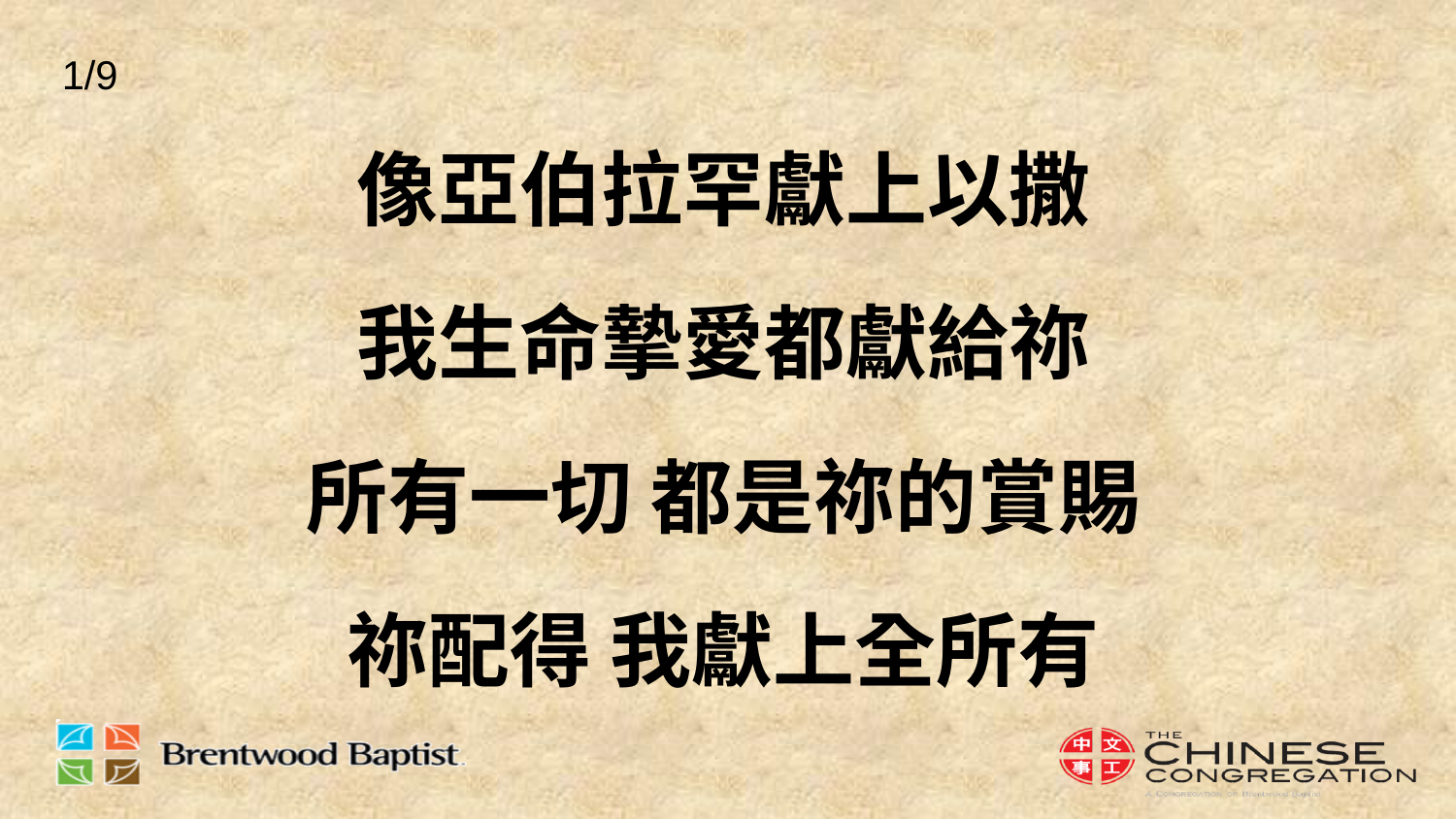

1/9
# 像亞伯拉罕獻上以撒 我生命摯愛都獻給祢 所有一切 都是祢的賞賜 祢配得 我獻上全所有